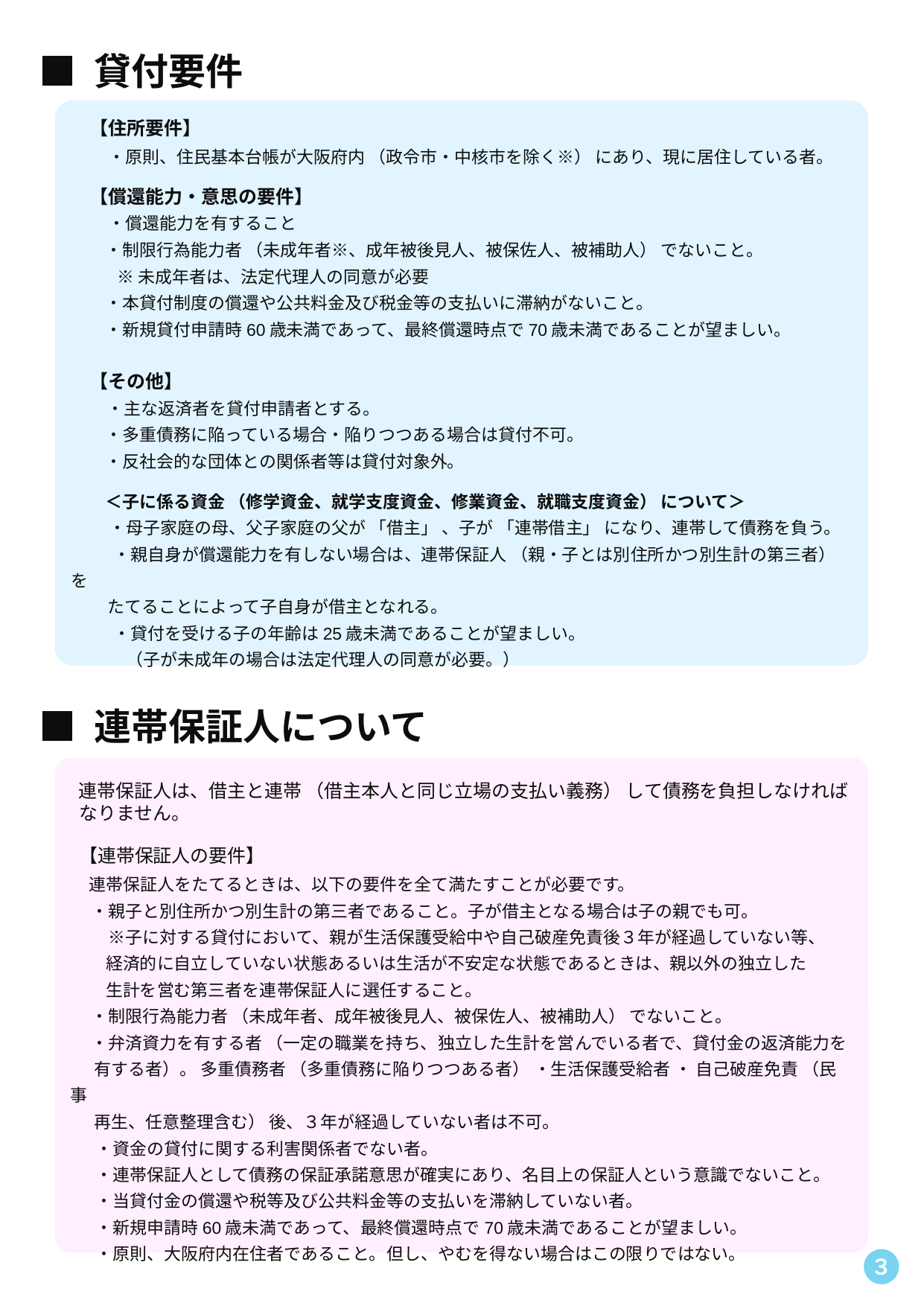

■ 貸付要件
　【住所要件】
　　・原則、住民基本台帳が大阪府内 （政令市・中核市を除く※） にあり、現に居住している者。

　【償還能力・意思の要件】
　　・償還能力を有すること
　　・制限行為能力者 （未成年者※、成年被後見人、被保佐人、被補助人） でないこと。
　　   ※ 未成年者は、法定代理人の同意が必要
　　・本貸付制度の償還や公共料金及び税金等の支払いに滞納がないこと。
　　・新規貸付申請時60歳未満であって、最終償還時点で70歳未満であることが望ましい。

　【その他】
　　・主な返済者を貸付申請者とする。
　　・多重債務に陥っている場合・陥りつつある場合は貸付不可。
　　・反社会的な団体との関係者等は貸付対象外。

　　＜子に係る資金 （修学資金、就学支度資金、修業資金、就職支度資金） について＞
　　 ・母子家庭の母、父子家庭の父が 「借主」 、子が 「連帯借主」 になり、連帯して債務を負う。
 　　・親自身が償還能力を有しない場合は、連帯保証人 （親・子とは別住所かつ別生計の第三者） を
 　   たてることによって子自身が借主となれる。
 　　・貸付を受ける子の年齢は25歳未満であることが望ましい。
　　 　（子が未成年の場合は法定代理人の同意が必要。）

■ 連帯保証人について

 連帯保証人は、借主と連帯 （借主本人と同じ立場の支払い義務） して債務を負担しなければ
 なりません。

 【連帯保証人の要件】
　連帯保証人をたてるときは、以下の要件を全て満たすことが必要です。
　 ・親子と別住所かつ別生計の第三者であること。子が借主となる場合は子の親でも可。
　 　※子に対する貸付において、親が生活保護受給中や自己破産免責後３年が経過していない等、
        経済的に自立していない状態あるいは生活が不安定な状態であるときは、親以外の独立した
        生計を営む第三者を連帯保証人に選任すること。
　 ・制限行為能力者 （未成年者、成年被後見人、被保佐人、被補助人） でないこと。
　 ・弁済資力を有する者 （一定の職業を持ち、独立した生計を営んでいる者で、貸付金の返済能力を
     有する者）。 多重債務者 （多重債務に陥りつつある者） ・生活保護受給者 ・ 自己破産免責 （民事
     再生、任意整理含む） 後、３年が経過していない者は不可。
 　・資金の貸付に関する利害関係者でない者。
 　・連帯保証人として債務の保証承諾意思が確実にあり、名目上の保証人という意識でないこと。
 　・当貸付金の償還や税等及び公共料金等の支払いを滞納していない者。
 　・新規申請時60歳未満であって、最終償還時点で70歳未満であることが望ましい。
 　・原則、大阪府内在住者であること。但し、やむを得ない場合はこの限りではない。
３